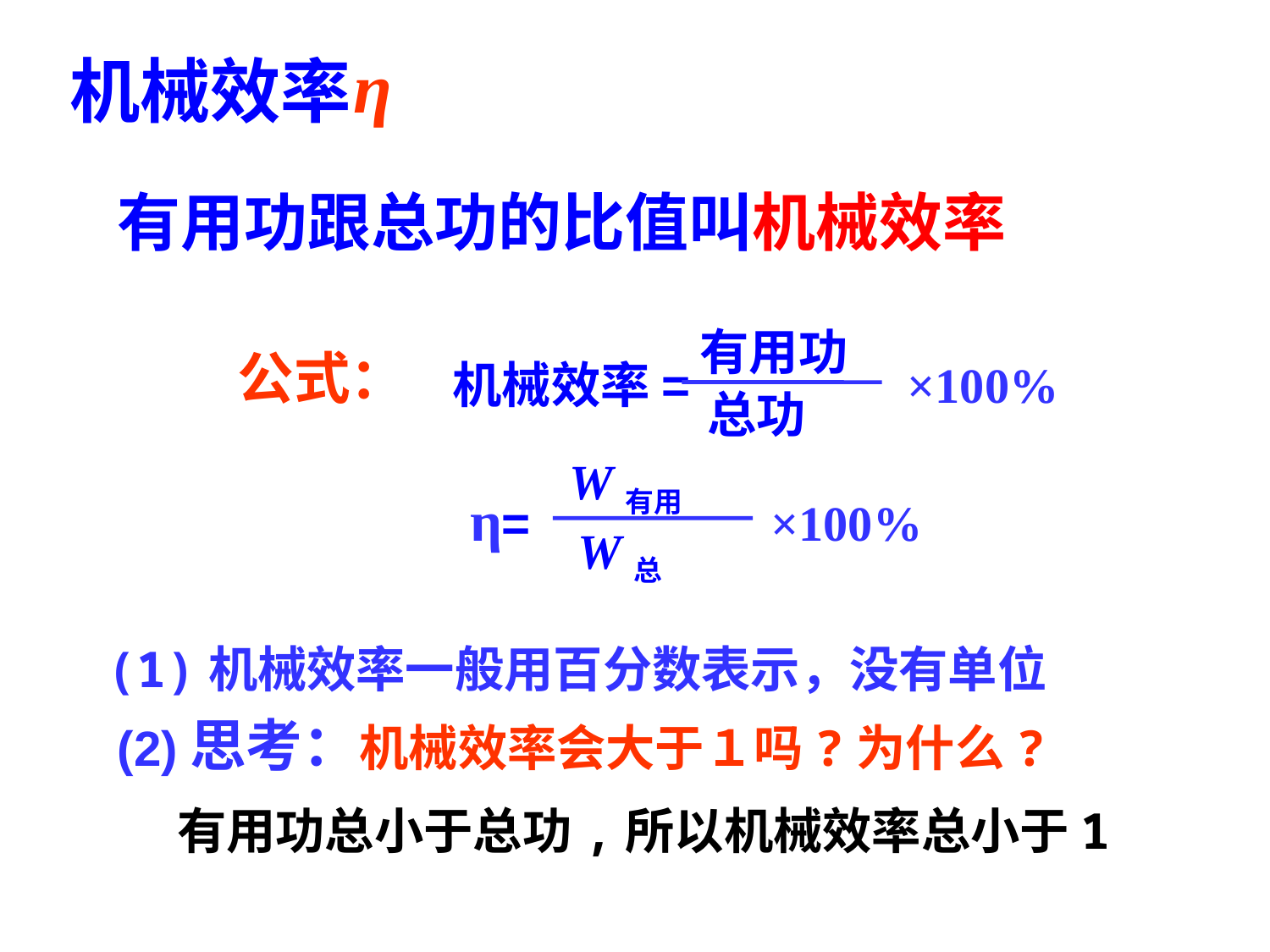

η
机械效率
有用功跟总功的比值叫机械效率
有用功
机械效率=           ×100%
总功

公式：
W有用
η=                 ×100%
W总

(1)机械效率一般用百分数表示，没有单位
(2)思考：机械效率会大于１吗?为什么?
有用功总小于总功,所以机械效率总小于1